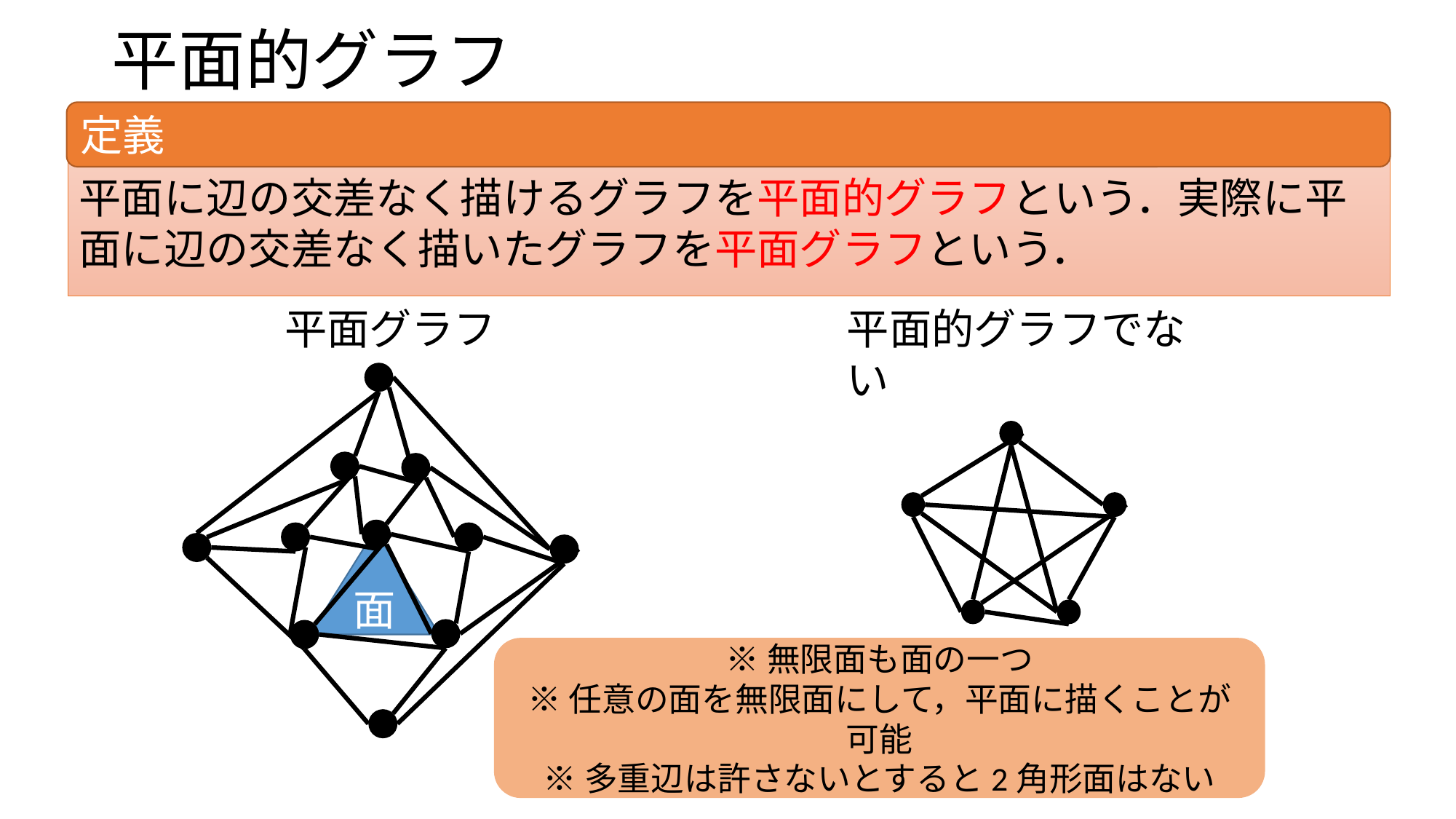

# 平面的グラフ
定義
平面に辺の交差なく描けるグラフを平面的グラフという．実際に平面に辺の交差なく描いたグラフを平面グラフという．
平面グラフ
平面的グラフでない

面
※無限面も面の一つ
※任意の面を無限面にして，平面に描くことが可能
※多重辺は許さないとすると2角形面はない